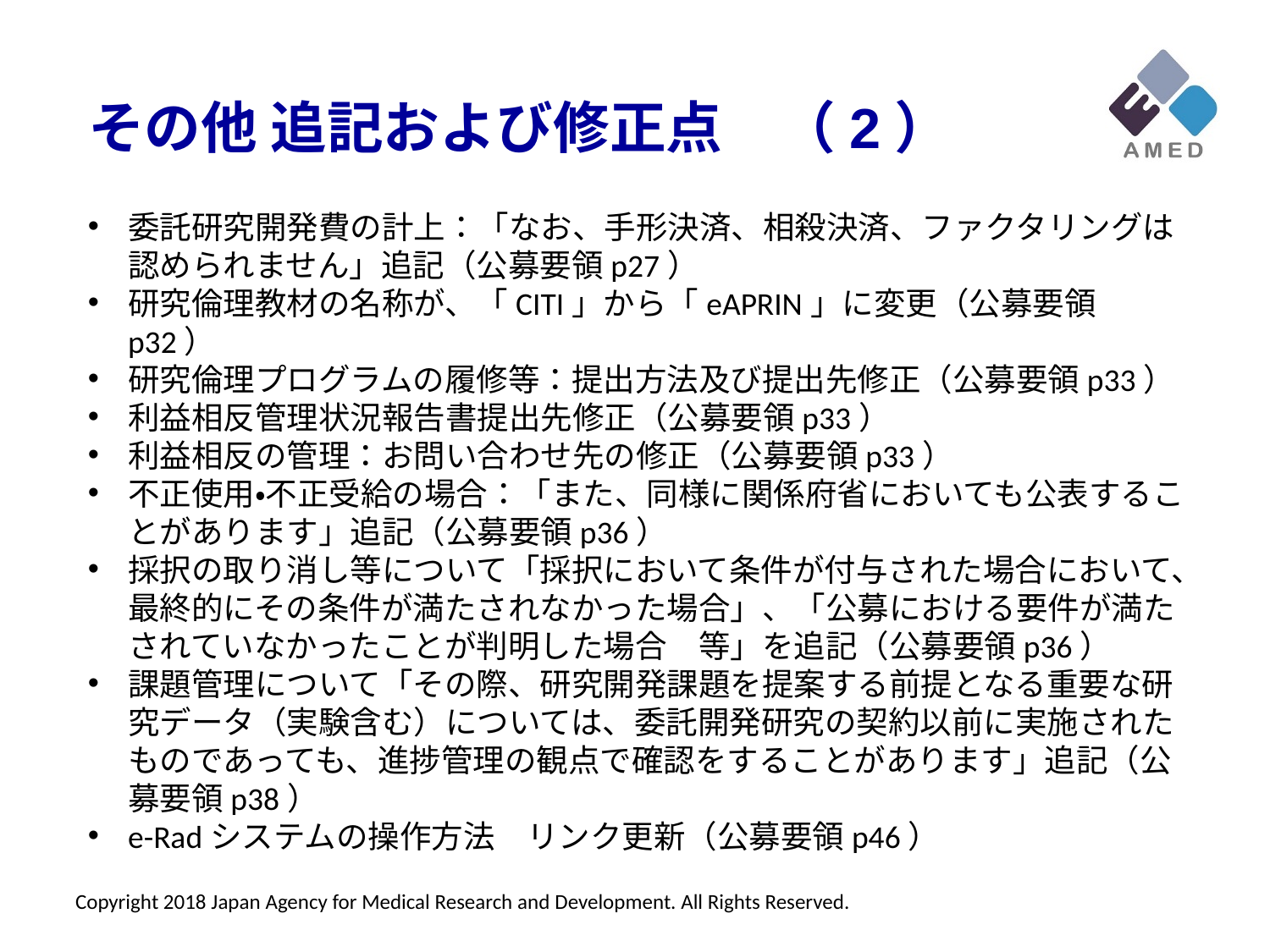

その他 追記および修正点　（2）
委託研究開発費の計上：「なお、手形決済、相殺決済、ファクタリングは認められません」追記（公募要領p27）
研究倫理教材の名称が、「CITI」から「eAPRIN」に変更（公募要領p32）
研究倫理プログラムの履修等：提出方法及び提出先修正（公募要領p33）
利益相反管理状況報告書提出先修正（公募要領p33）
利益相反の管理：お問い合わせ先の修正（公募要領p33）
不正使用・不正受給の場合：「また、同様に関係府省においても公表することがあります」追記（公募要領p36）
採択の取り消し等について「採択において条件が付与された場合において、最終的にその条件が満たされなかった場合」、「公募における要件が満たされていなかったことが判明した場合　等」を追記（公募要領p36）
課題管理について「その際、研究開発課題を提案する前提となる重要な研究データ（実験含む）については、委託開発研究の契約以前に実施されたものであっても、進捗管理の観点で確認をすることがあります」追記（公募要領p38）
e-Radシステムの操作方法　リンク更新（公募要領p46）

Copyright 2018 Japan Agency for Medical Research and Development. All Rights Reserved.